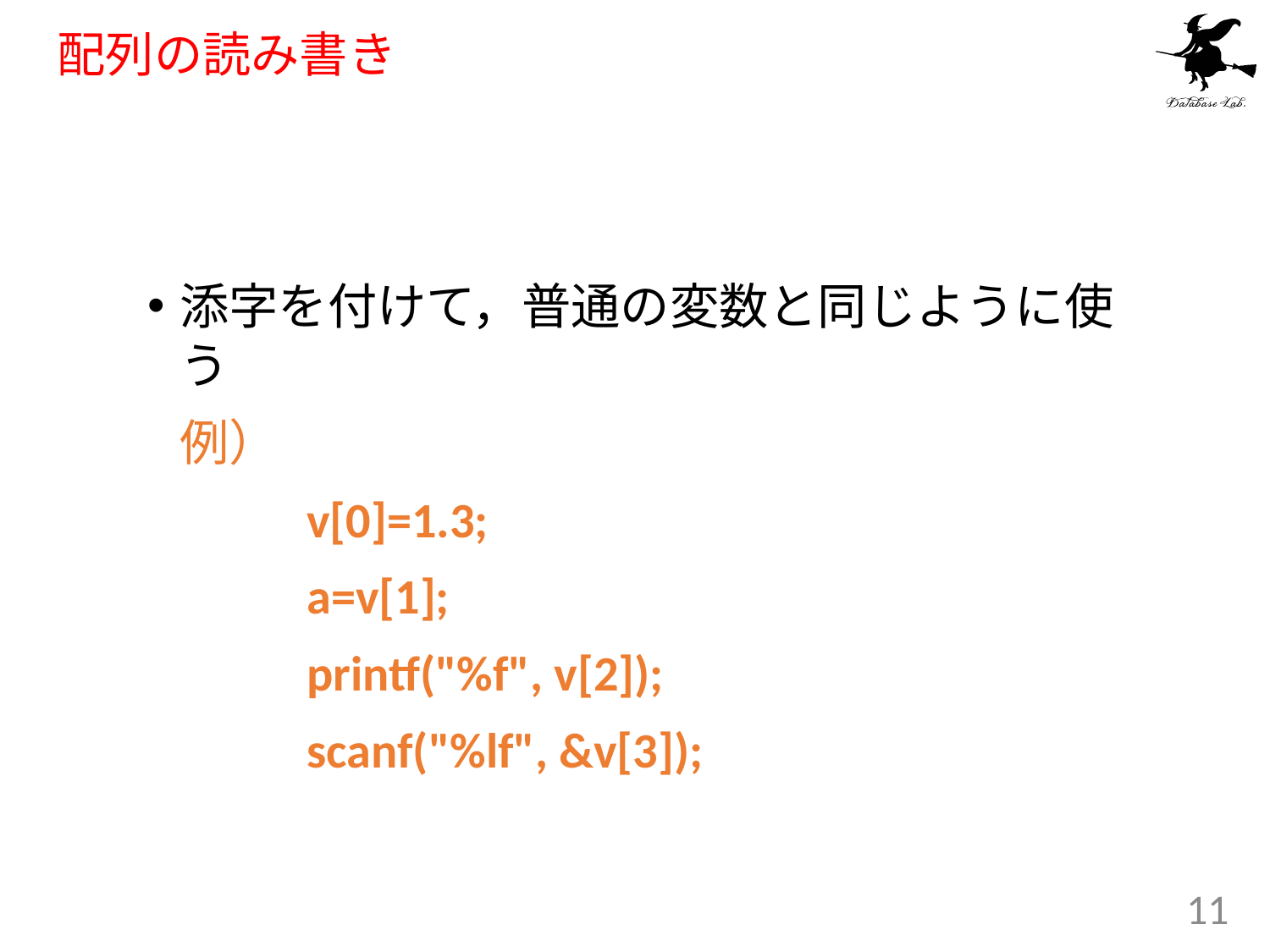

# 配列の読み書き
添字を付けて，普通の変数と同じように使う
	例）
    	v[0]=1.3;
		a=v[1];
		printf("%f", v[2]);
		scanf("%lf", &v[3]);

11